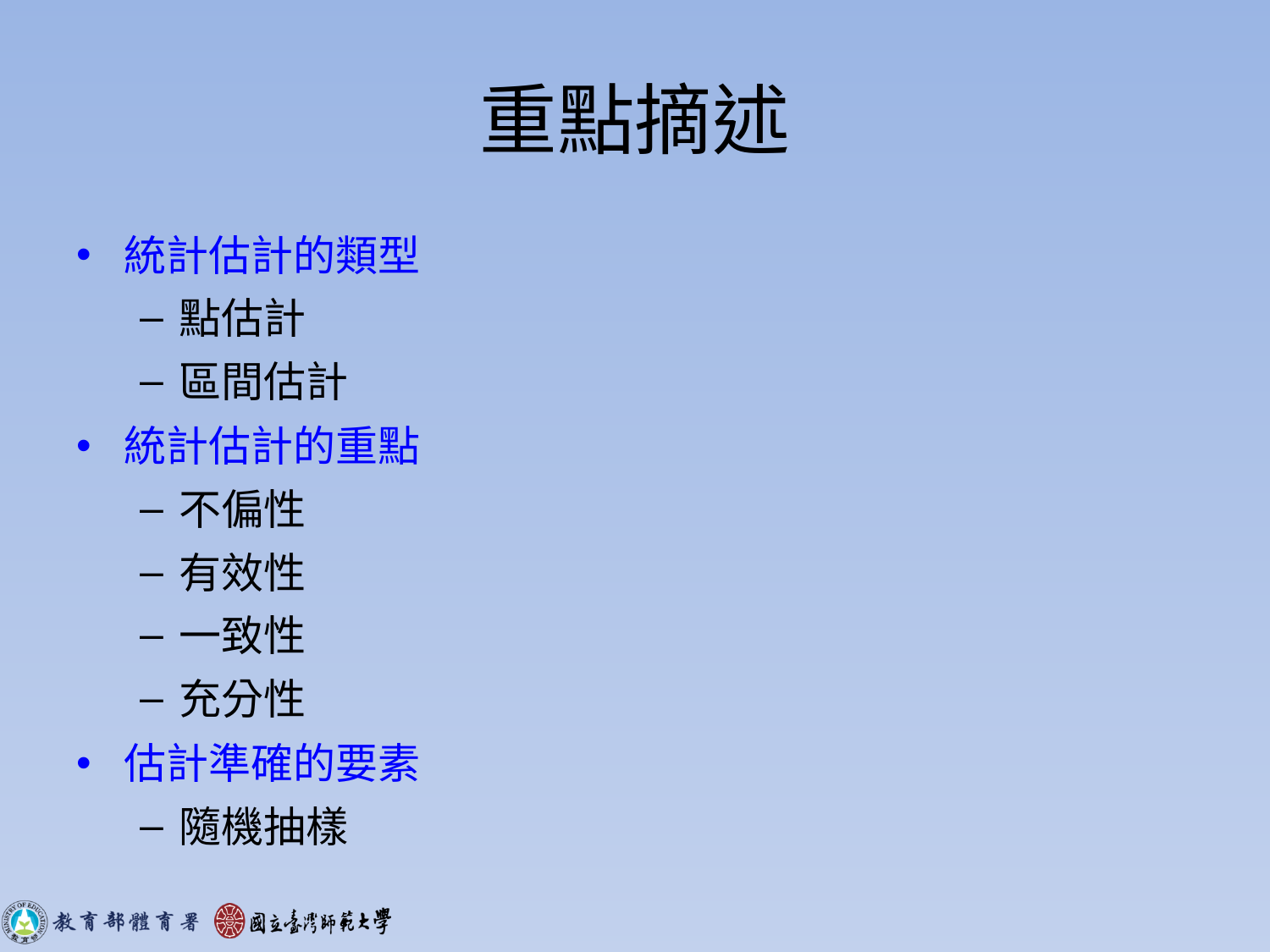

# 重點摘述
統計估計的類型
點估計
區間估計
統計估計的重點
不偏性
有效性
一致性
充分性
估計準確的要素
隨機抽樣